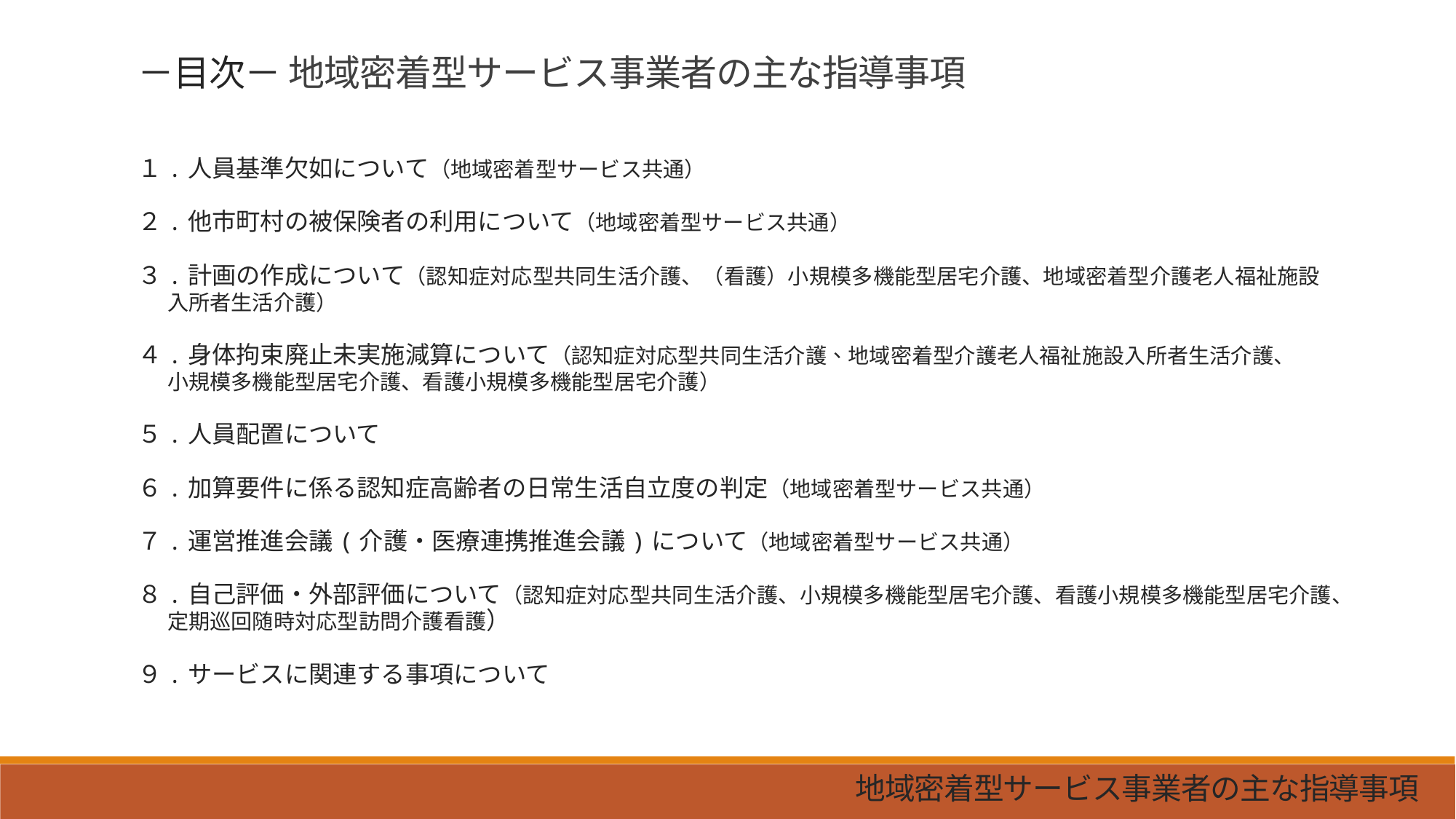

－目次－ 地域密着型サービス事業者の主な指導事項
１.人員基準欠如について（地域密着型サービス共通）
２.他市町村の被保険者の利用について（地域密着型サービス共通）
３.計画の作成について（認知症対応型共同生活介護、（看護）小規模多機能型居宅介護、地域密着型介護老人福祉施設
　 入所者生活介護）
４.身体拘束廃止未実施減算について（認知症対応型共同生活介護、地域密着型介護老人福祉施設入所者生活介護、
　 小規模多機能型居宅介護、看護小規模多機能型居宅介護）
５.人員配置について
６.加算要件に係る認知症高齢者の日常生活自立度の判定（地域密着型サービス共通）
７.運営推進会議(介護・医療連携推進会議)について（地域密着型サービス共通）
８.自己評価・外部評価について（認知症対応型共同生活介護、小規模多機能型居宅介護、看護小規模多機能型居宅介護、
　 定期巡回随時対応型訪問介護看護）
９.サービスに関連する事項について

地域密着型サービス事業者の主な指導事項